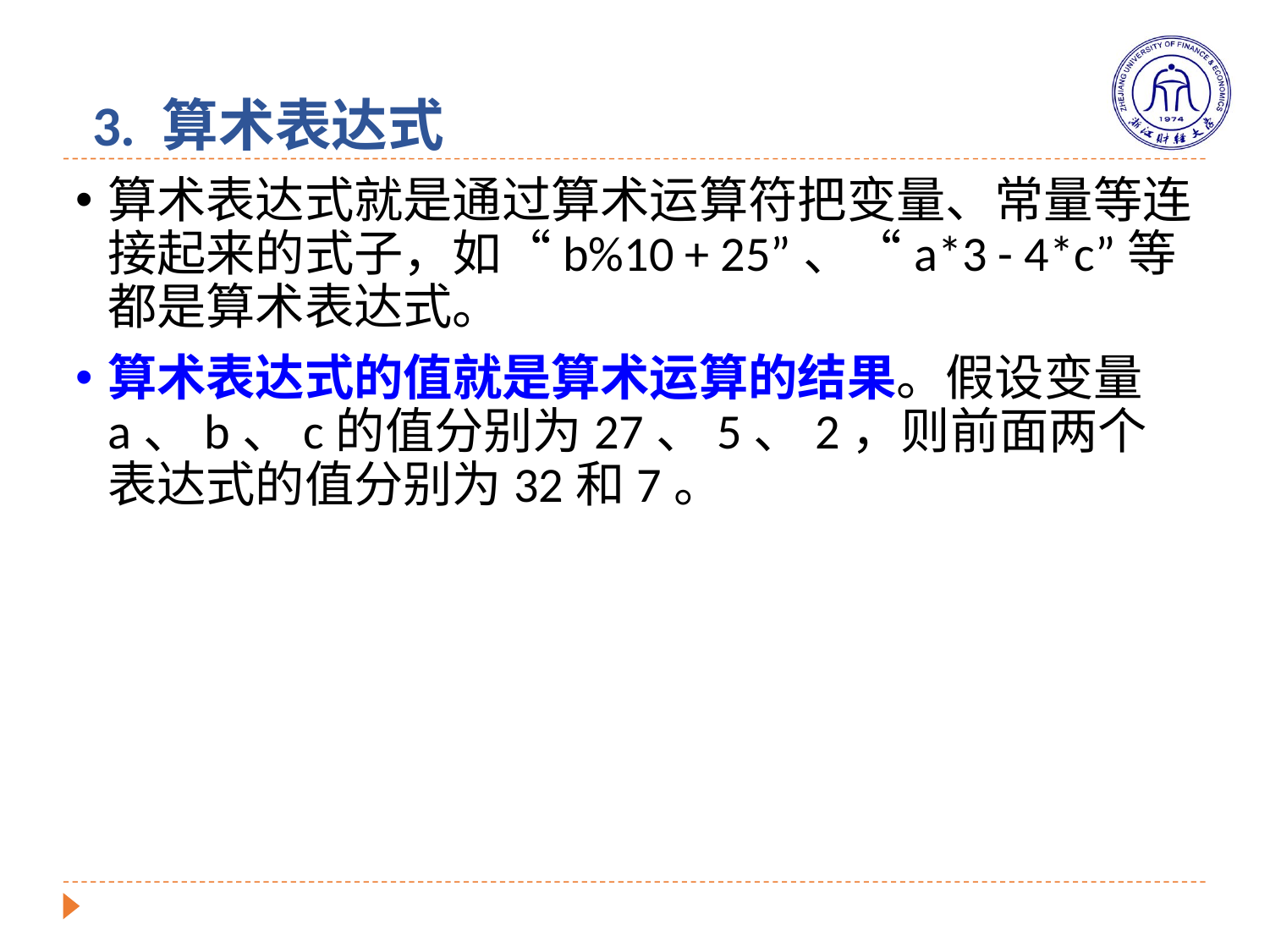

# 3. 算术表达式
算术表达式就是通过算术运算符把变量、常量等连接起来的式子，如“b%10 + 25”、“a*3 - 4*c”等都是算术表达式。
算术表达式的值就是算术运算的结果。假设变量a、b、c的值分别为27、5、2，则前面两个表达式的值分别为32和7。